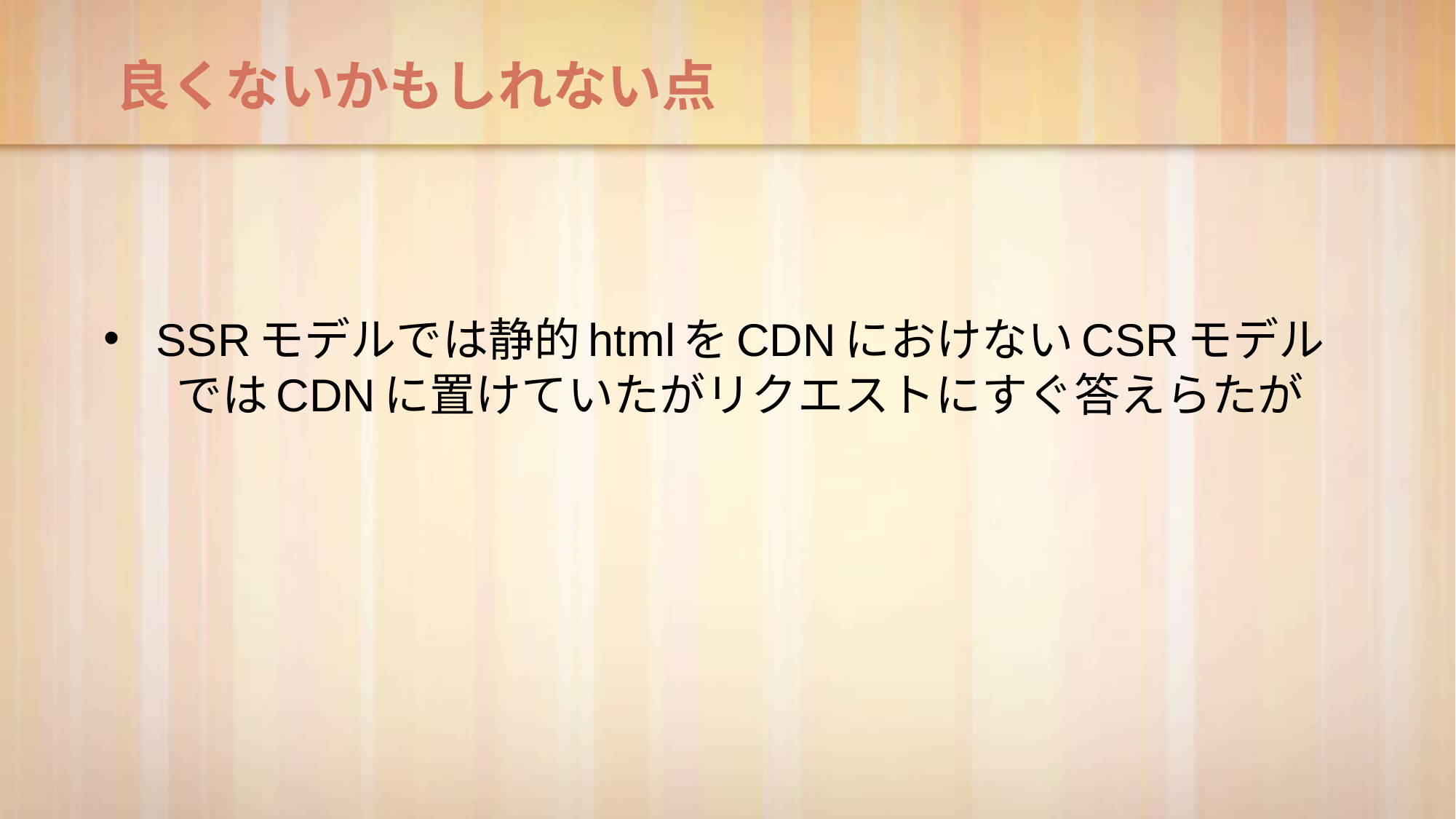

良くないかもしれない点
# SSRモデルでは静的htmlをCDNにおけないCSRモデルではCDNに置けていたがリクエストにすぐ答えらたが